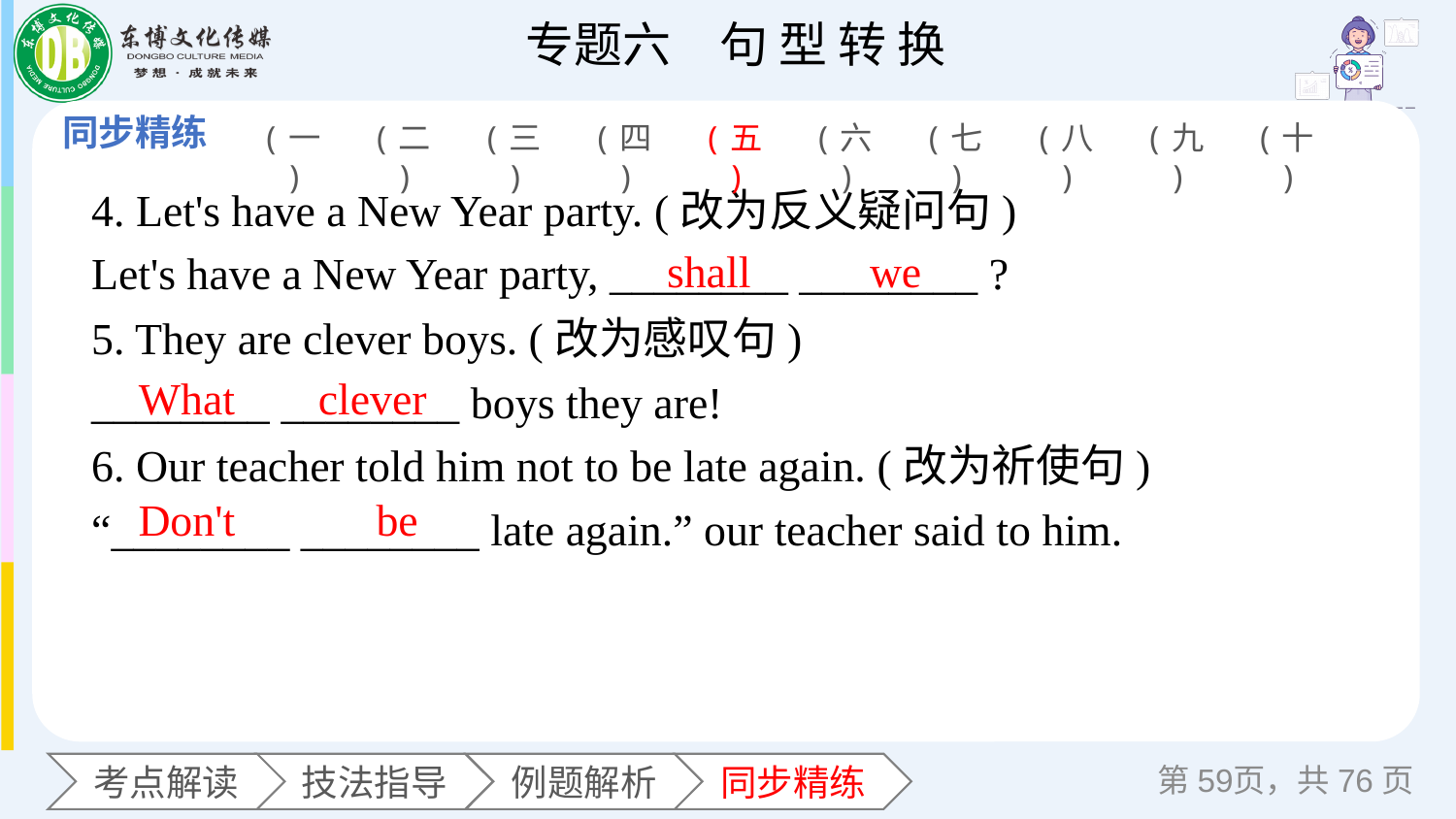

(一)
(二)
(三)
(四)
(五)
(六)
(七)
(八)
(九)
(十)
4. Let's have a New Year party. (改为反义疑问句)
Let's have a New Year party, ________ ________ ?
5. They are clever boys. (改为感叹句)
________ ________ boys they are!
6. Our teacher told him not to be late again. (改为祈使句)
“________ ________ late again.” our teacher said to him.
shall
we
What
clever
Don't
be
第59页，共76页